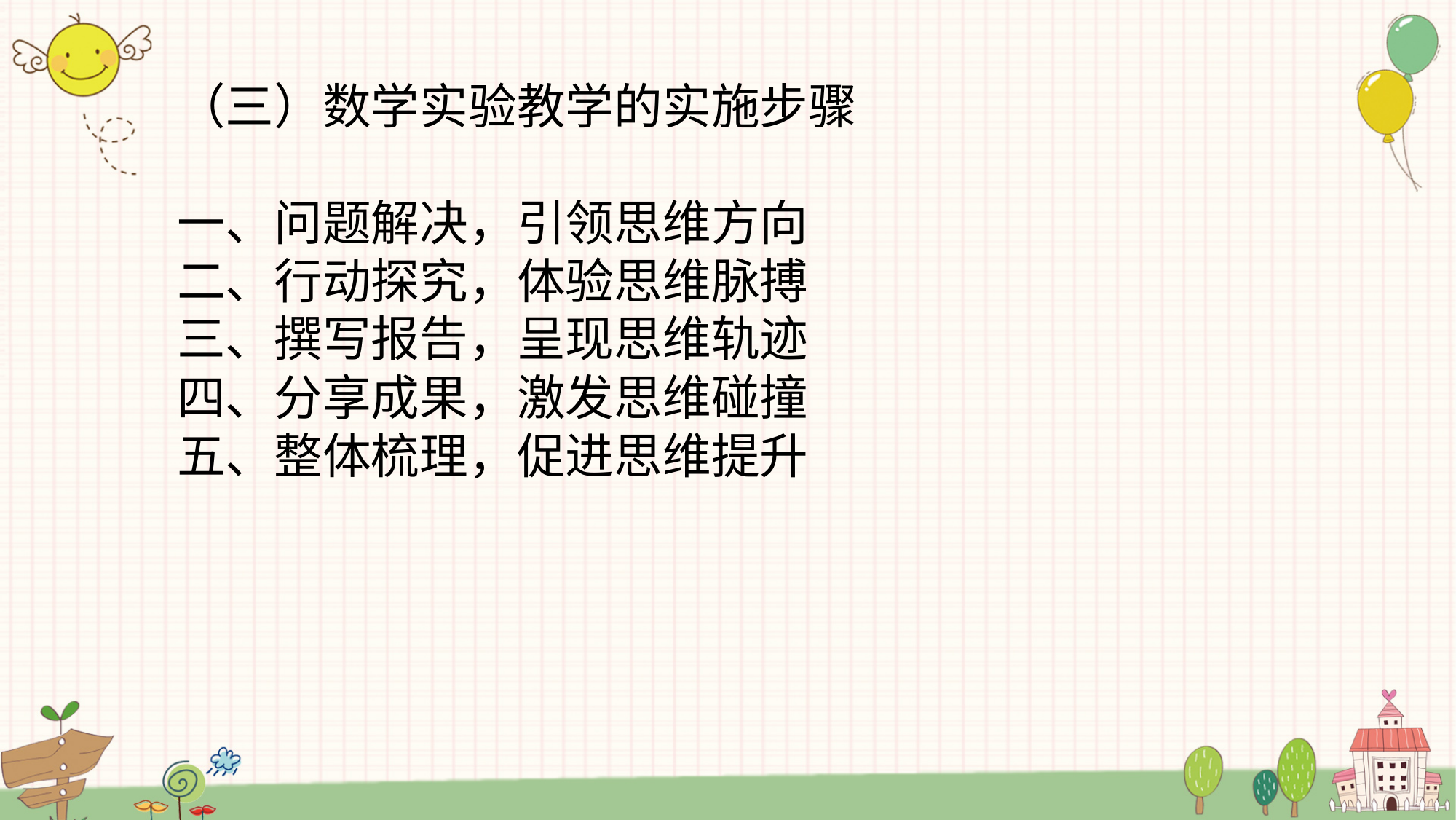

（三）数学实验教学的实施步骤

一、问题解决，引领思维方向
二、行动探究，体验思维脉搏
三、撰写报告，呈现思维轨迹
四、分享成果，激发思维碰撞
五、整体梳理，促进思维提升